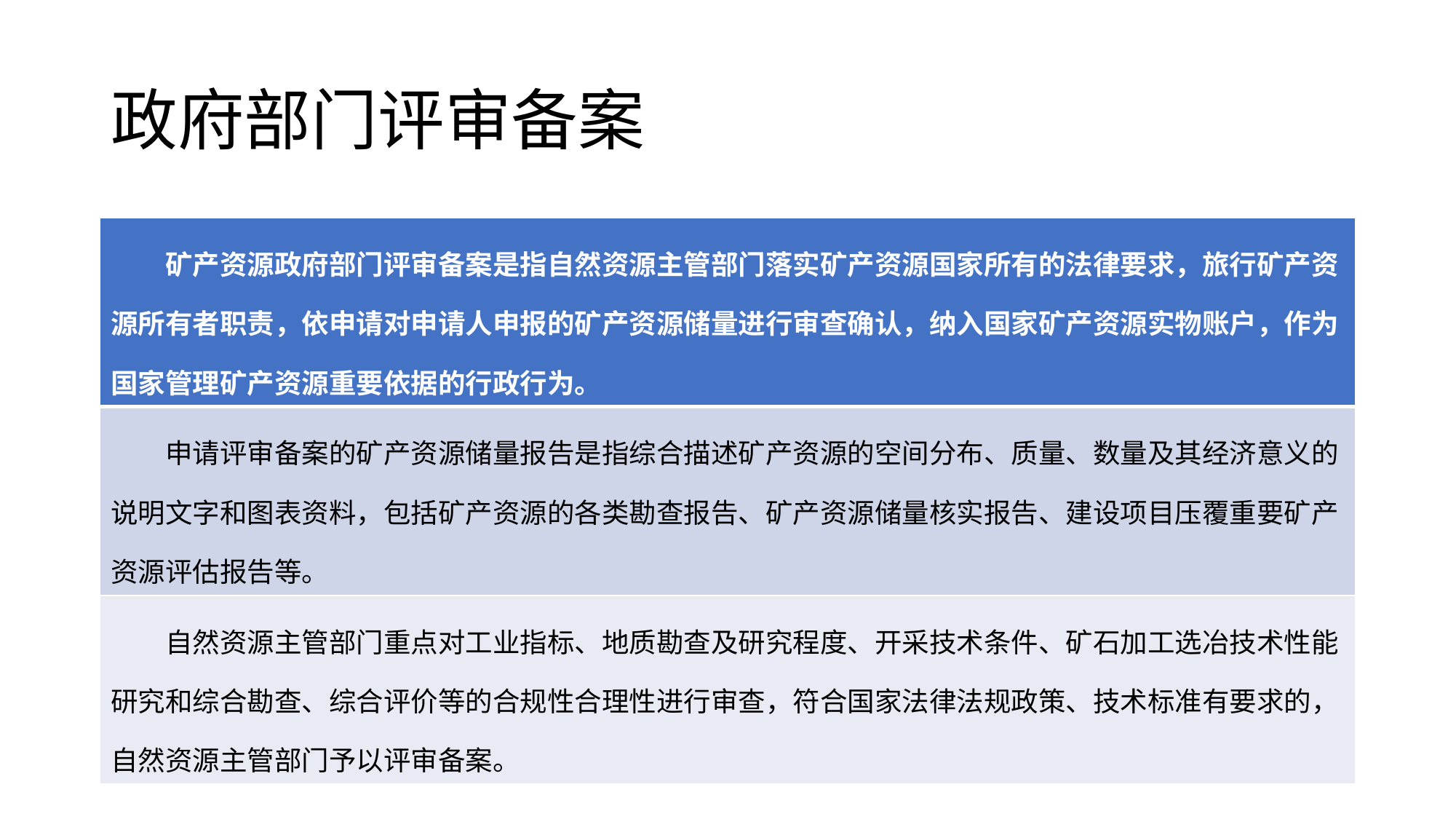

# 政府部门评审备案
| 矿产资源政府部门评审备案是指自然资源主管部门落实矿产资源国家所有的法律要求，旅行矿产资源所有者职责，依申请对申请人申报的矿产资源储量进行审查确认，纳入国家矿产资源实物账户，作为国家管理矿产资源重要依据的行政行为。 |
| --- |
| 申请评审备案的矿产资源储量报告是指综合描述矿产资源的空间分布、质量、数量及其经济意义的说明文字和图表资料，包括矿产资源的各类勘查报告、矿产资源储量核实报告、建设项目压覆重要矿产资源评估报告等。 |
| 自然资源主管部门重点对工业指标、地质勘查及研究程度、开采技术条件、矿石加工选冶技术性能研究和综合勘查、综合评价等的合规性合理性进行审查，符合国家法律法规政策、技术标准有要求的，自然资源主管部门予以评审备案。 |